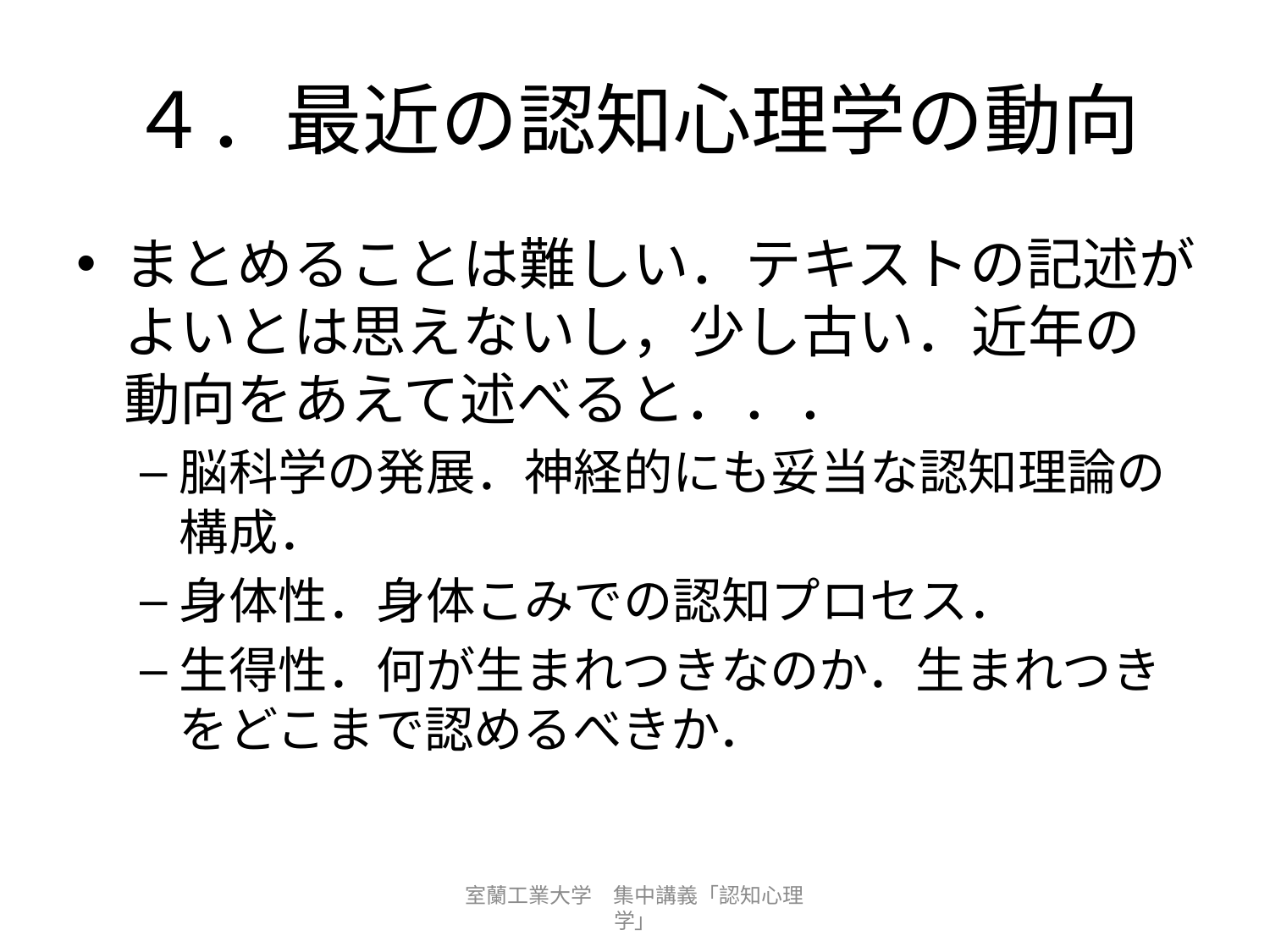

# ４．最近の認知心理学の動向
まとめることは難しい．テキストの記述がよいとは思えないし，少し古い．近年の動向をあえて述べると．．．
脳科学の発展．神経的にも妥当な認知理論の構成．
身体性．身体こみでの認知プロセス．
生得性．何が生まれつきなのか．生まれつきをどこまで認めるべきか．
室蘭工業大学　集中講義「認知心理学」